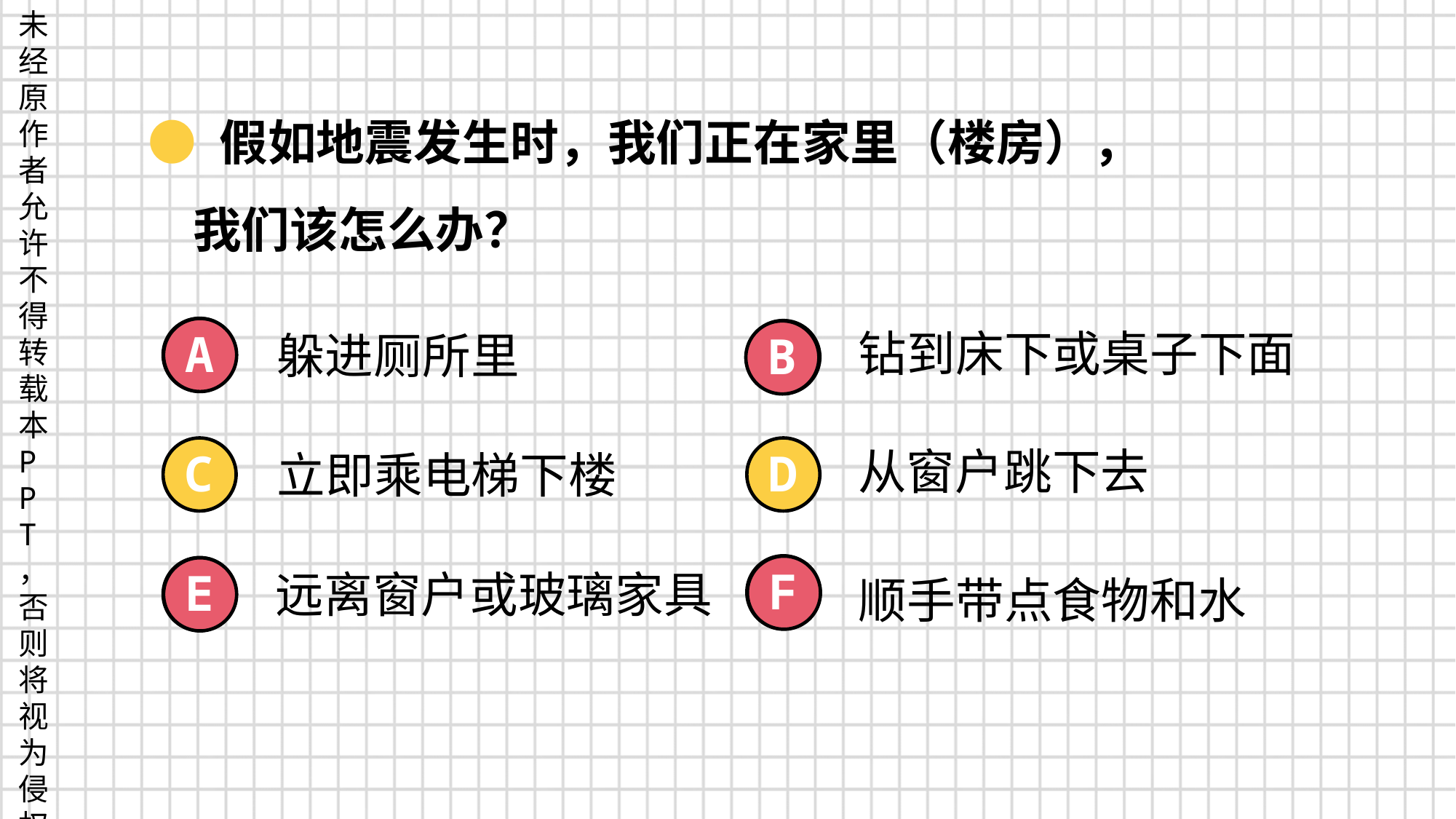

● 假如地震发生时，我们正在家里（楼房），
   我们该怎么办？
钻到床下或桌子下面
A

A

躲进厕所里
B

B

从窗户跳下去
C

D

立即乘电梯下楼
F

F

E

E

远离窗户或玻璃家具
顺手带点食物和水